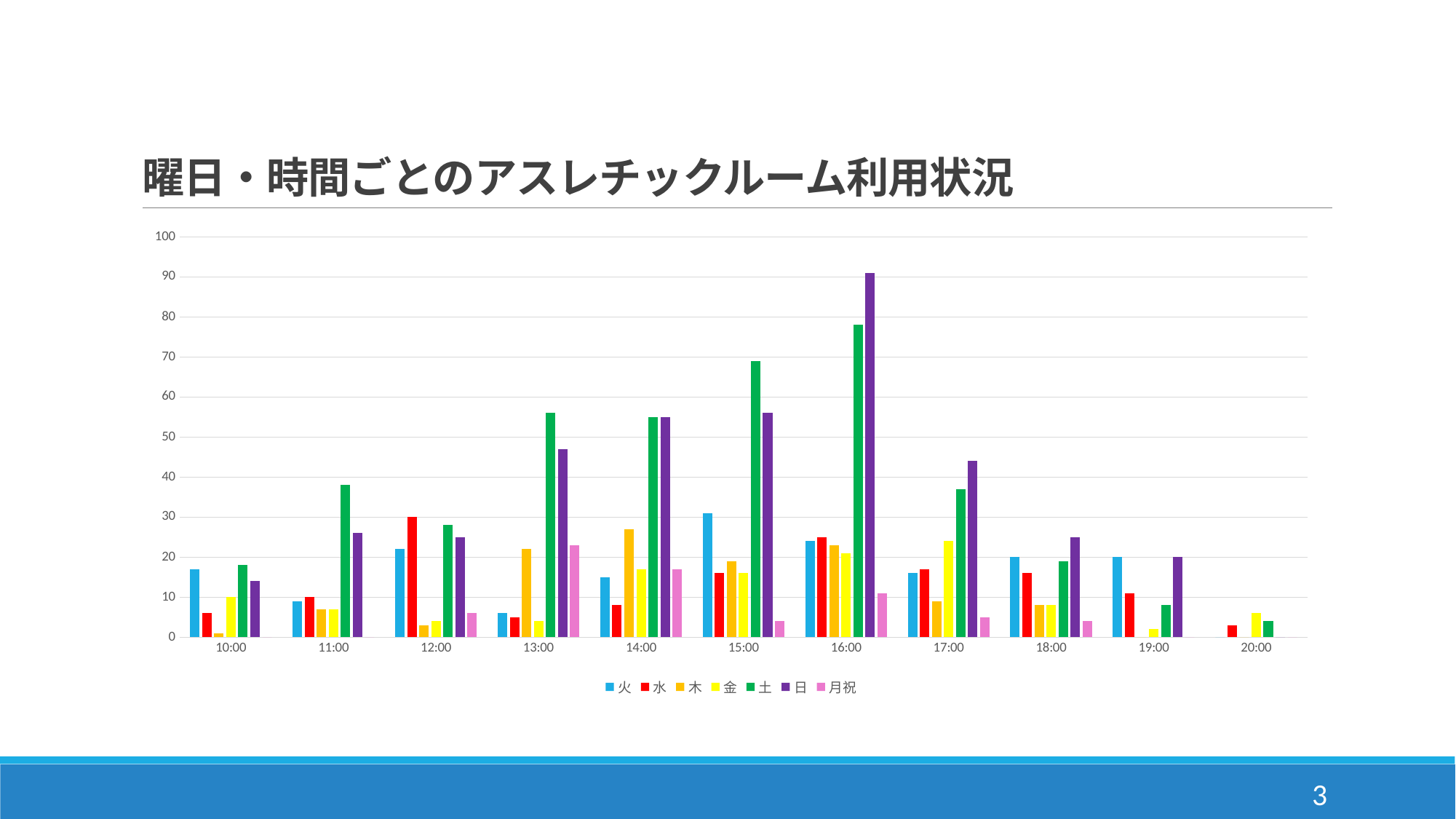

# 曜日・時間ごとのアスレチックルーム利用状況

### Chart

| Category | 火 | 水 | 木 | 金 | 土 | 日 | 月祝 |
|---|---|---|---|---|---|---|---|
| 0.41666666666666702 | 17.0 | 6.0 | 1.0 | 10.0 | 18.0 | 14.0 | 0.0 |
| 0.45833333333333298 | 9.0 | 10.0 | 7.0 | 7.0 | 38.0 | 26.0 | 0.0 |
| 0.5 | 22.0 | 30.0 | 3.0 | 4.0 | 28.0 | 25.0 | 6.0 |
| 0.54166666666666696 | 6.0 | 5.0 | 22.0 | 4.0 | 56.0 | 47.0 | 23.0 |
| 0.58333333333333304 | 15.0 | 8.0 | 27.0 | 17.0 | 55.0 | 55.0 | 17.0 |
| 0.625 | 31.0 | 16.0 | 19.0 | 16.0 | 69.0 | 56.0 | 4.0 |
| 0.66666666666666696 | 24.0 | 25.0 | 23.0 | 21.0 | 78.0 | 91.0 | 11.0 |
| 0.70833333333333304 | 16.0 | 17.0 | 9.0 | 24.0 | 37.0 | 44.0 | 5.0 |
| 0.75 | 20.0 | 16.0 | 8.0 | 8.0 | 19.0 | 25.0 | 4.0 |
| 0.79166666666666696 | 20.0 | 11.0 | 0.0 | 2.0 | 8.0 | 20.0 | 0.0 |
| 0.83333333333333304 | 0.0 | 3.0 | 0.0 | 6.0 | 4.0 | 0.0 | 0.0 |
3